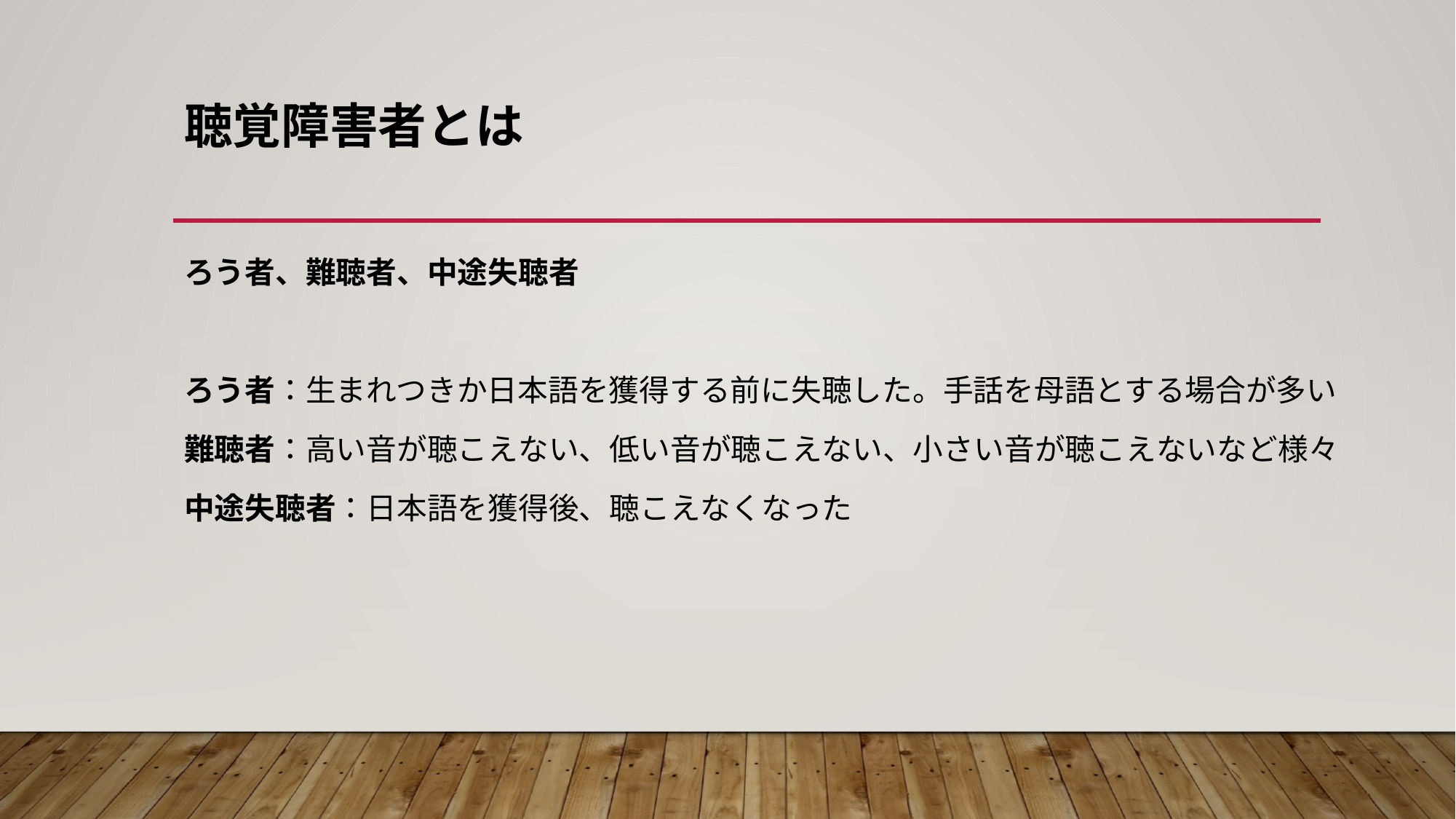

# 聴覚障害者とは
ろう者、難聴者、中途失聴者

ろう者：生まれつきか日本語を獲得する前に失聴した。手話を母語とする場合が多い
難聴者：高い音が聴こえない、低い音が聴こえない、小さい音が聴こえないなど様々
中途失聴者：日本語を獲得後、聴こえなくなった